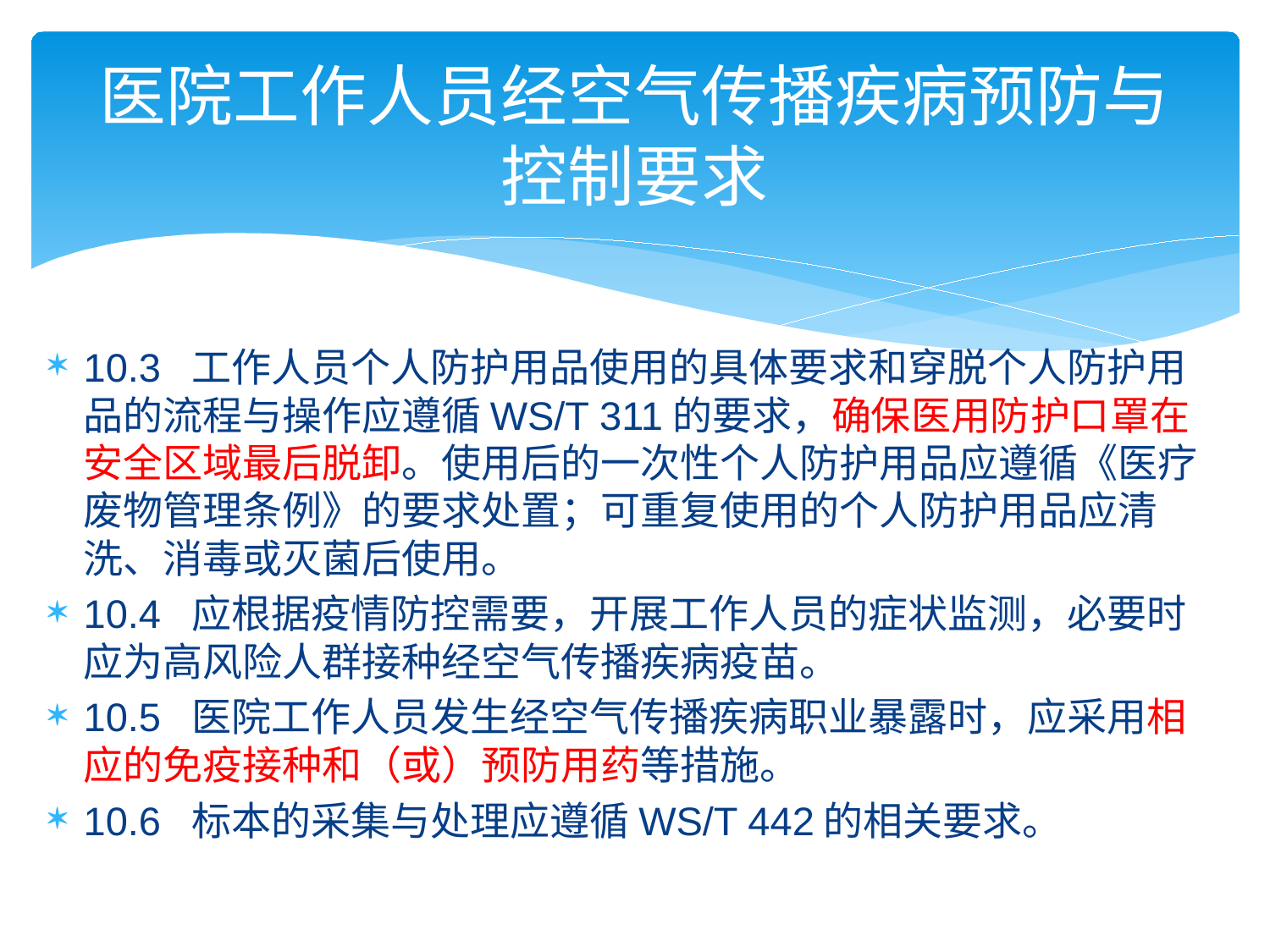

# 医院工作人员经空气传播疾病预防与控制要求
10.3  工作人员个人防护用品使用的具体要求和穿脱个人防护用品的流程与操作应遵循WS/T 311的要求，确保医用防护口罩在安全区域最后脱卸。使用后的一次性个人防护用品应遵循《医疗废物管理条例》的要求处置；可重复使用的个人防护用品应清洗、消毒或灭菌后使用。
10.4  应根据疫情防控需要，开展工作人员的症状监测，必要时应为高风险人群接种经空气传播疾病疫苗。
10.5  医院工作人员发生经空气传播疾病职业暴露时，应采用相应的免疫接种和（或）预防用药等措施。
10.6  标本的采集与处理应遵循WS/T 442的相关要求。